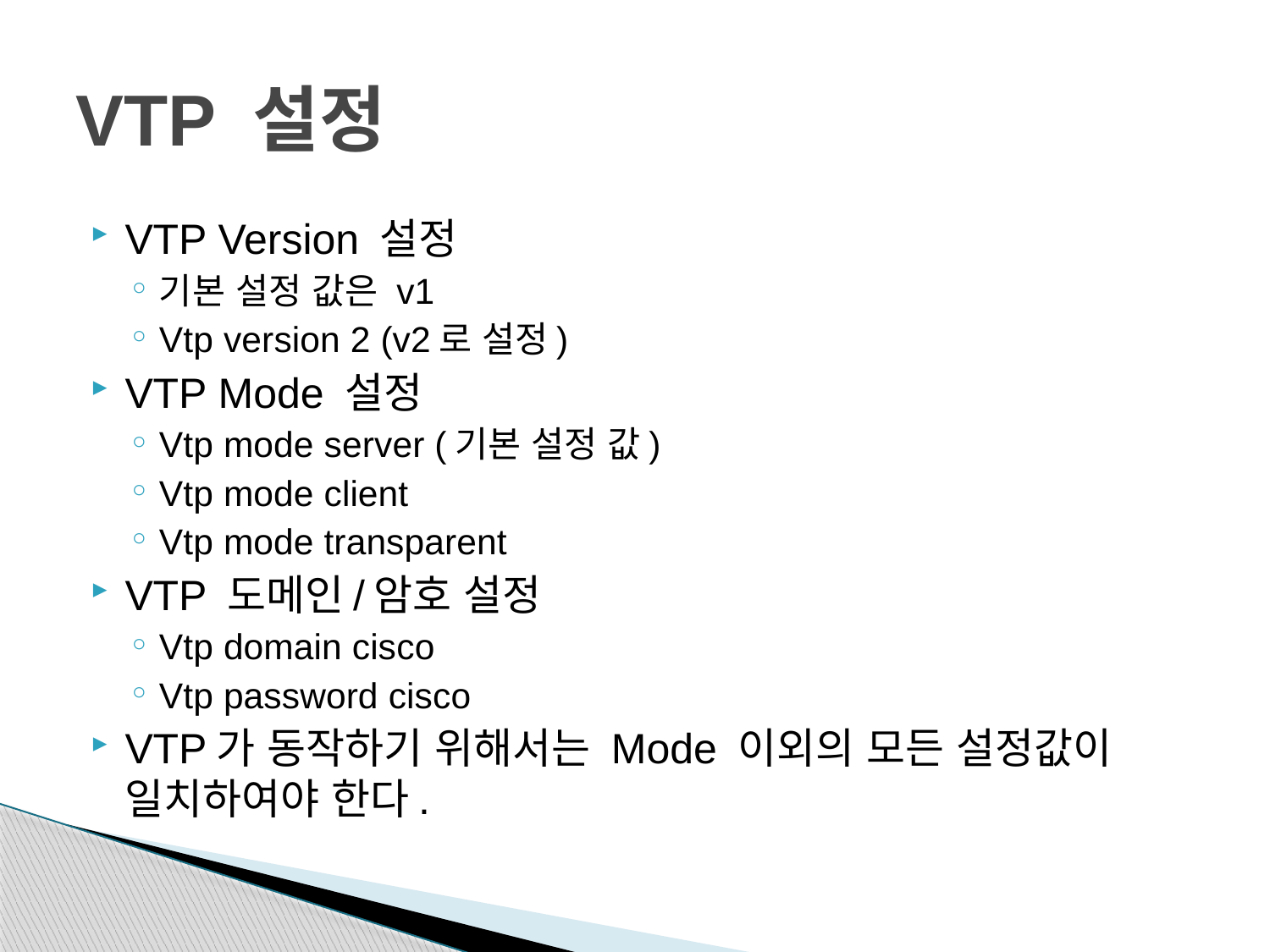

# VTP 설정
VTP Version 설정
기본 설정 값은 v1
Vtp version 2 (v2로 설정)
VTP Mode 설정
Vtp mode server (기본 설정 값)
Vtp mode client
Vtp mode transparent
VTP 도메인/암호 설정
Vtp domain cisco
Vtp password cisco
VTP가 동작하기 위해서는 Mode 이외의 모든 설정값이 일치하여야 한다.